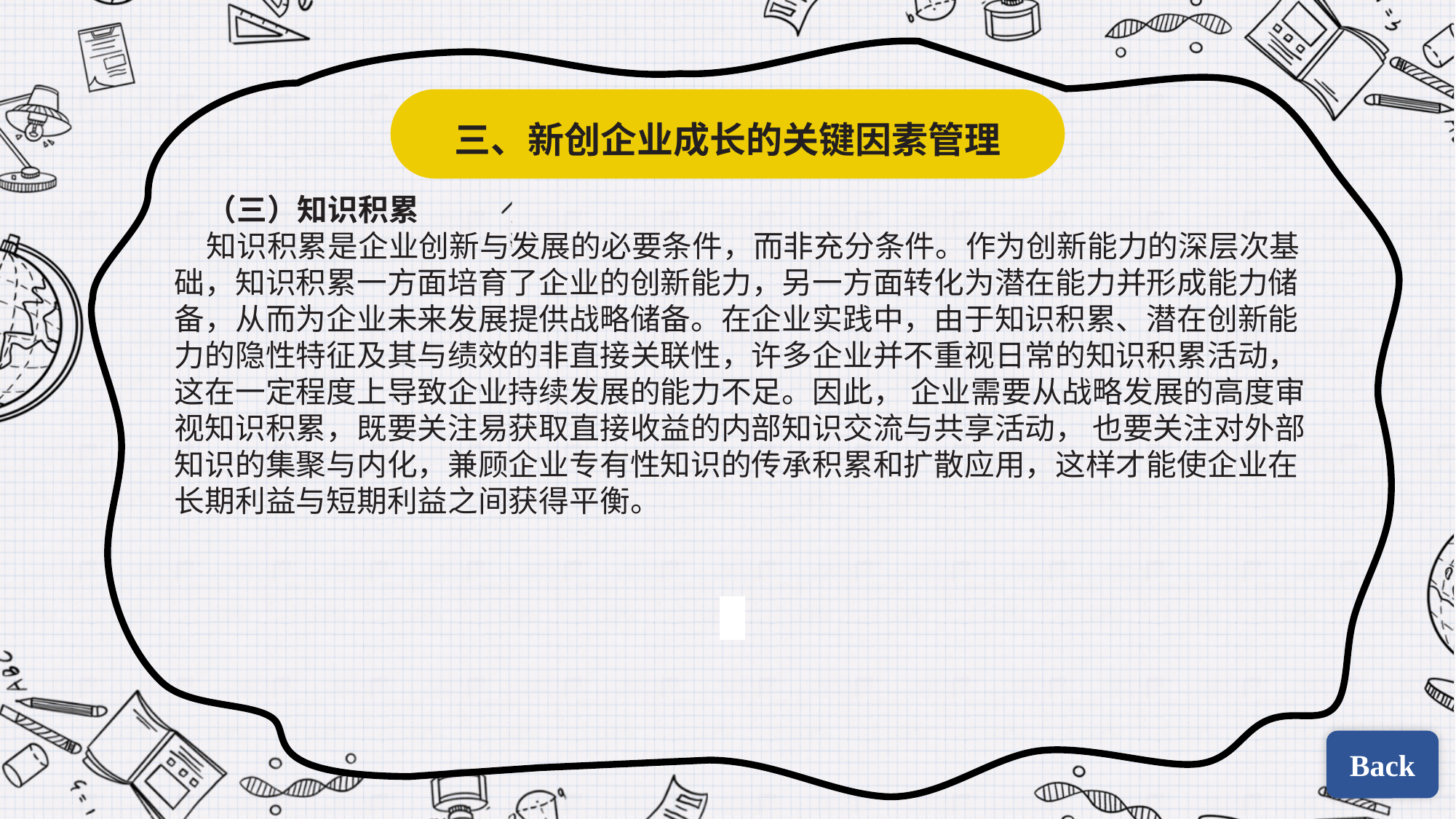

三、新创企业成长的关键因素管理
（三）知识积累
知识积累是企业创新与发展的必要条件，而非充分条件。作为创新能力的深层次基础，知识积累一方面培育了企业的创新能力，另一方面转化为潜在能力并形成能力储备，从而为企业未来发展提供战略储备。在企业实践中，由于知识积累、潜在创新能力的隐性特征及其与绩效的非直接关联性，许多企业并不重视日常的知识积累活动，这在一定程度上导致企业持续发展的能力不足。因此， 企业需要从战略发展的高度审视知识积累，既要关注易获取直接收益的内部知识交流与共享活动， 也要关注对外部知识的集聚与内化，兼顾企业专有性知识的传承积累和扩散应用，这样才能使企业在长期利益与短期利益之间获得平衡。
|  |  |
| --- | --- |
|  |  |

Back
Back